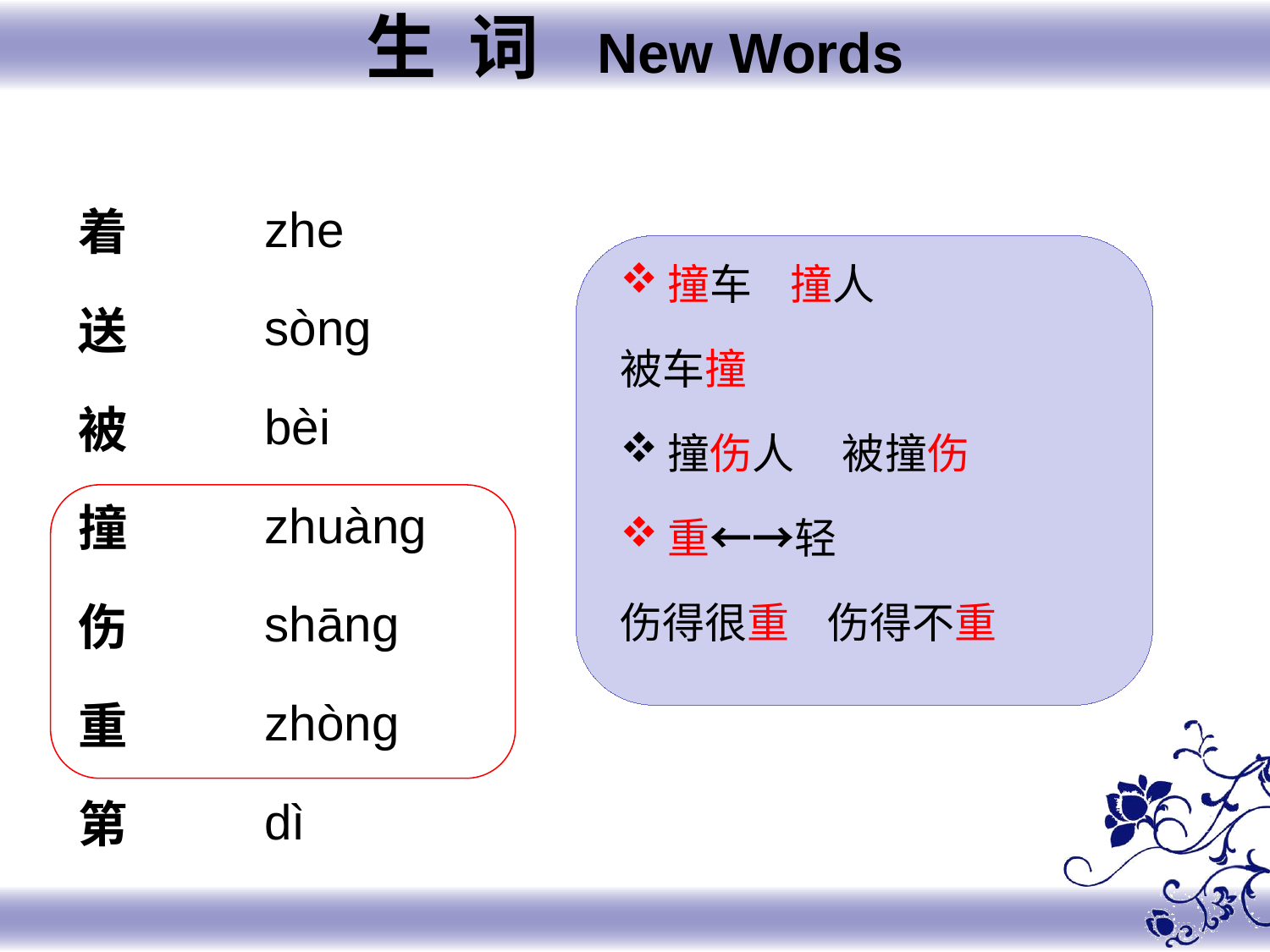

生  词   New Words
zhe
sònɡ
bèi
zhuànɡ
shānɡ
zhònɡ
dì
着
送
被
撞
伤
重
第
撞车    撞人
被车撞
撞伤人     被撞伤
重←→轻
伤得很重    伤得不重